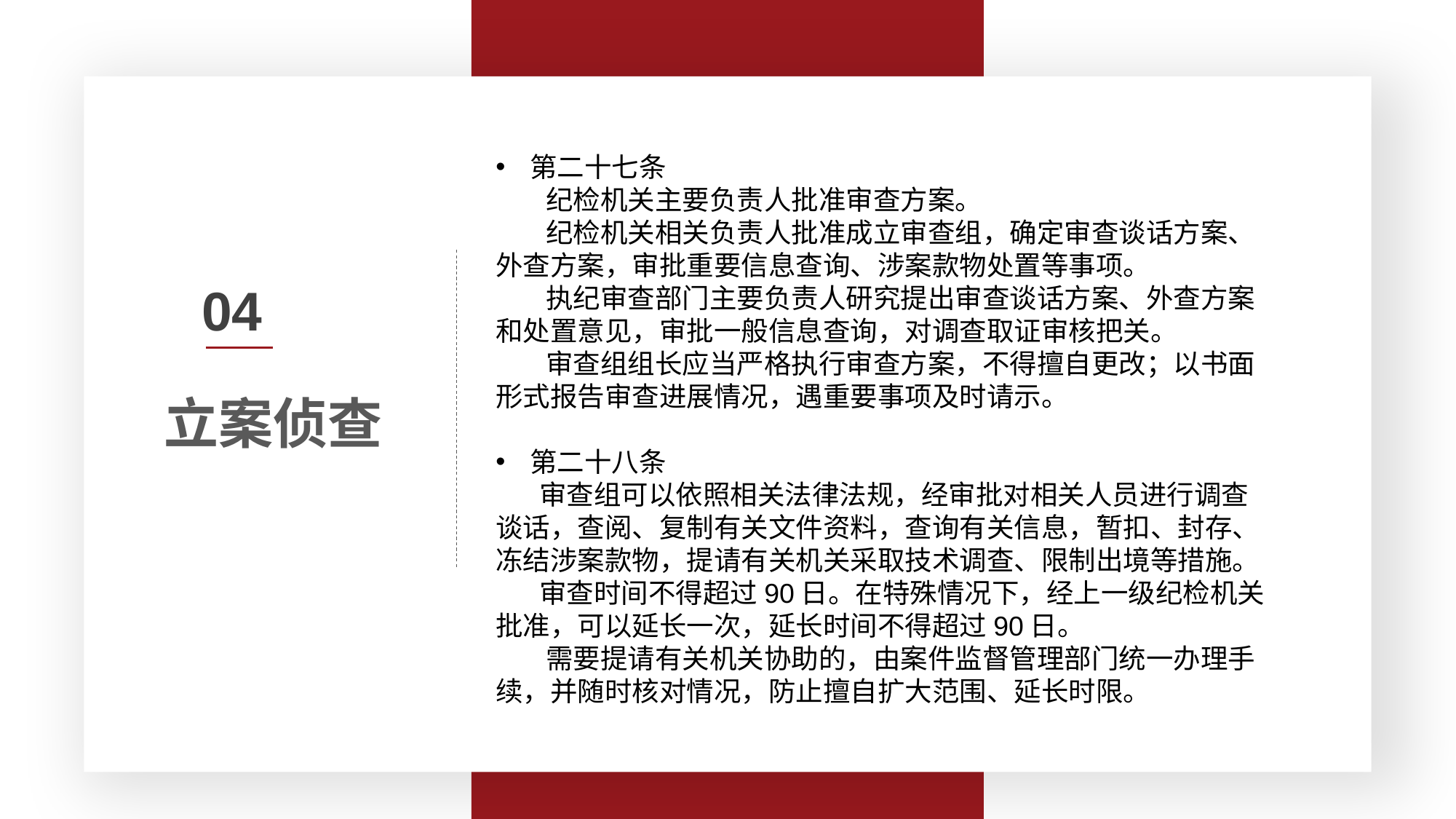

第三条 监督执纪工作应当遵循以下原则：
　　（一）坚持以习近平同志为核心的党中央集中统一领导，牢固树立政治意识、大局意识、核心意识、看齐意识，体现监督执纪的政治性，严守政治纪律和政治规矩；
　　（二）坚持纪律检查工作双重领导体制，监督执纪工作以上级纪委领导为主，线索处置、立案审查在向同级党委报告的同时必须向上级纪委报告；
　　（三）坚持以事实为依据，以党规党纪为准绳，把握政策、宽严相济，惩前毖后、治病救人；
　　（四）坚持信任不能代替监督，严格工作程序、有效管控风险点，强化对监督执纪各环节的监督制约。
第二十七条
       纪检机关主要负责人批准审查方案。
       纪检机关相关负责人批准成立审查组，确定审查谈话方案、外查方案，审批重要信息查询、涉案款物处置等事项。
       执纪审查部门主要负责人研究提出审查谈话方案、外查方案和处置意见，审批一般信息查询，对调查取证审核把关。
       审查组组长应当严格执行审查方案，不得擅自更改；以书面形式报告审查进展情况，遇重要事项及时请示。

第二十八条
      审查组可以依照相关法律法规，经审批对相关人员进行调查谈话，查阅、复制有关文件资料，查询有关信息，暂扣、封存、冻结涉案款物，提请有关机关采取技术调查、限制出境等措施。
      审查时间不得超过90日。在特殊情况下，经上一级纪检机关批准，可以延长一次，延长时间不得超过90日。
       需要提请有关机关协助的，由案件监督管理部门统一办理手续，并随时核对情况，防止擅自扩大范围、延长时限。

立案侦查

04